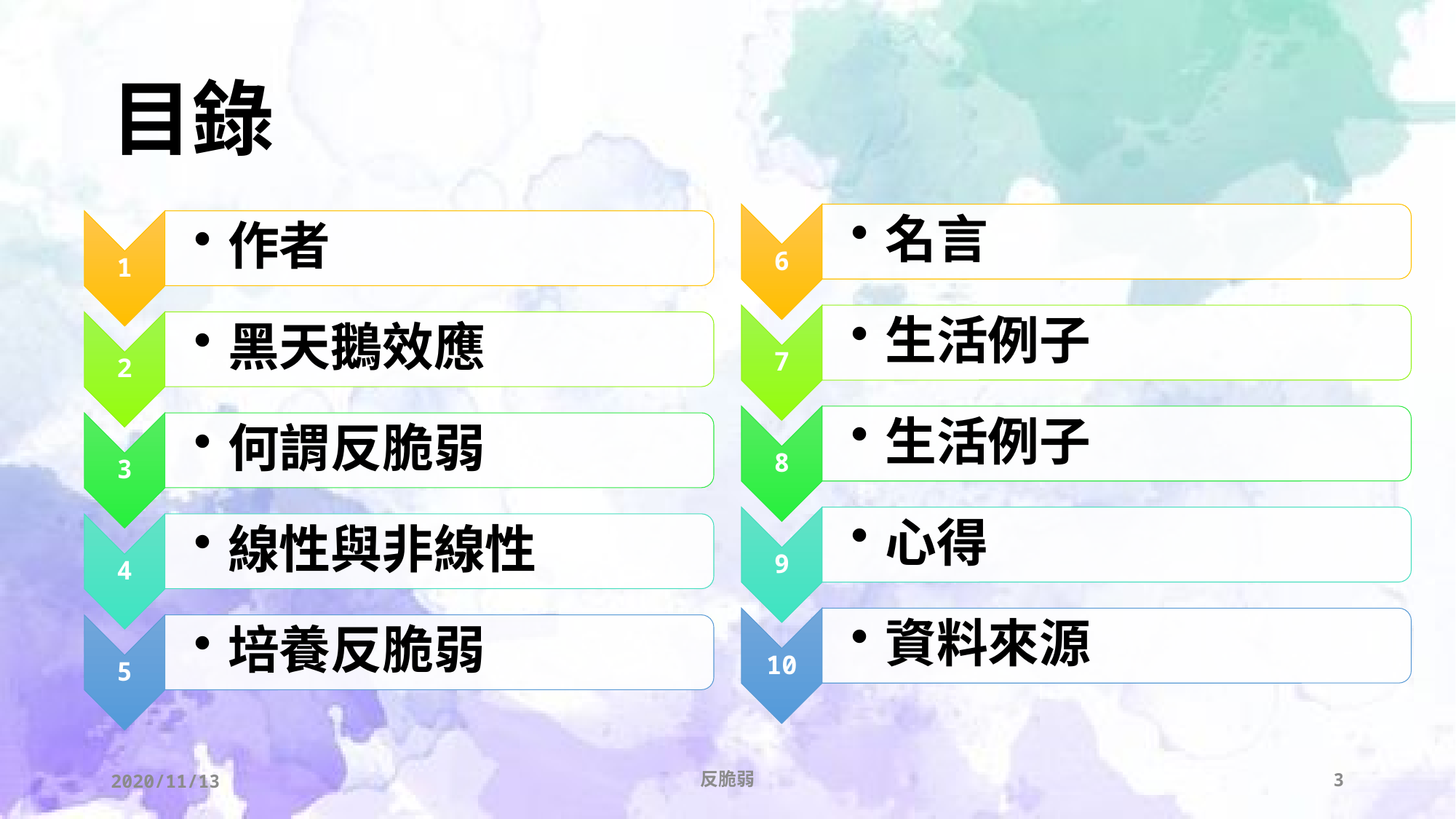

# 目錄
6
名言
7
生活例子
8
生活例子
9
心得
10
資料來源
1
作者
2
黑天鵝效應
3
何謂反脆弱
4
線性與非線性
5
培養反脆弱
2020/11/13
反脆弱
3